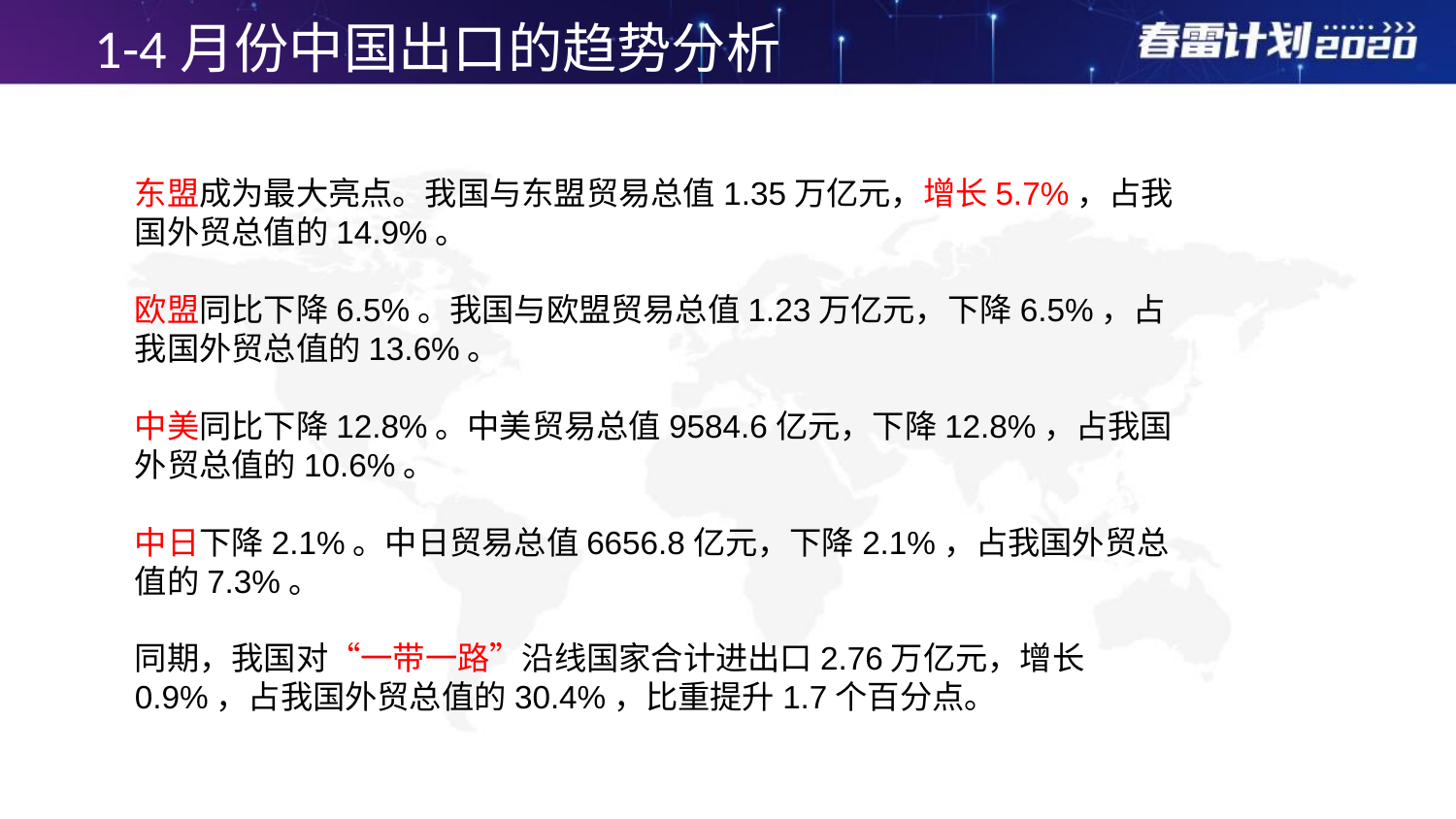

1-4月份中国出口的趋势分析
东盟成为最大亮点。我国与东盟贸易总值1.35万亿元，增长5.7%，占我国外贸总值的14.9%。

欧盟同比下降6.5%。我国与欧盟贸易总值1.23万亿元，下降6.5%，占我国外贸总值的13.6%。

中美同比下降12.8%。中美贸易总值9584.6亿元，下降12.8%，占我国外贸总值的10.6%。

中日下降2.1%。中日贸易总值6656.8亿元，下降2.1%，占我国外贸总值的7.3%。

同期，我国对“一带一路”沿线国家合计进出口2.76万亿元，增长0.9%，占我国外贸总值的30.4%，比重提升1.7个百分点。